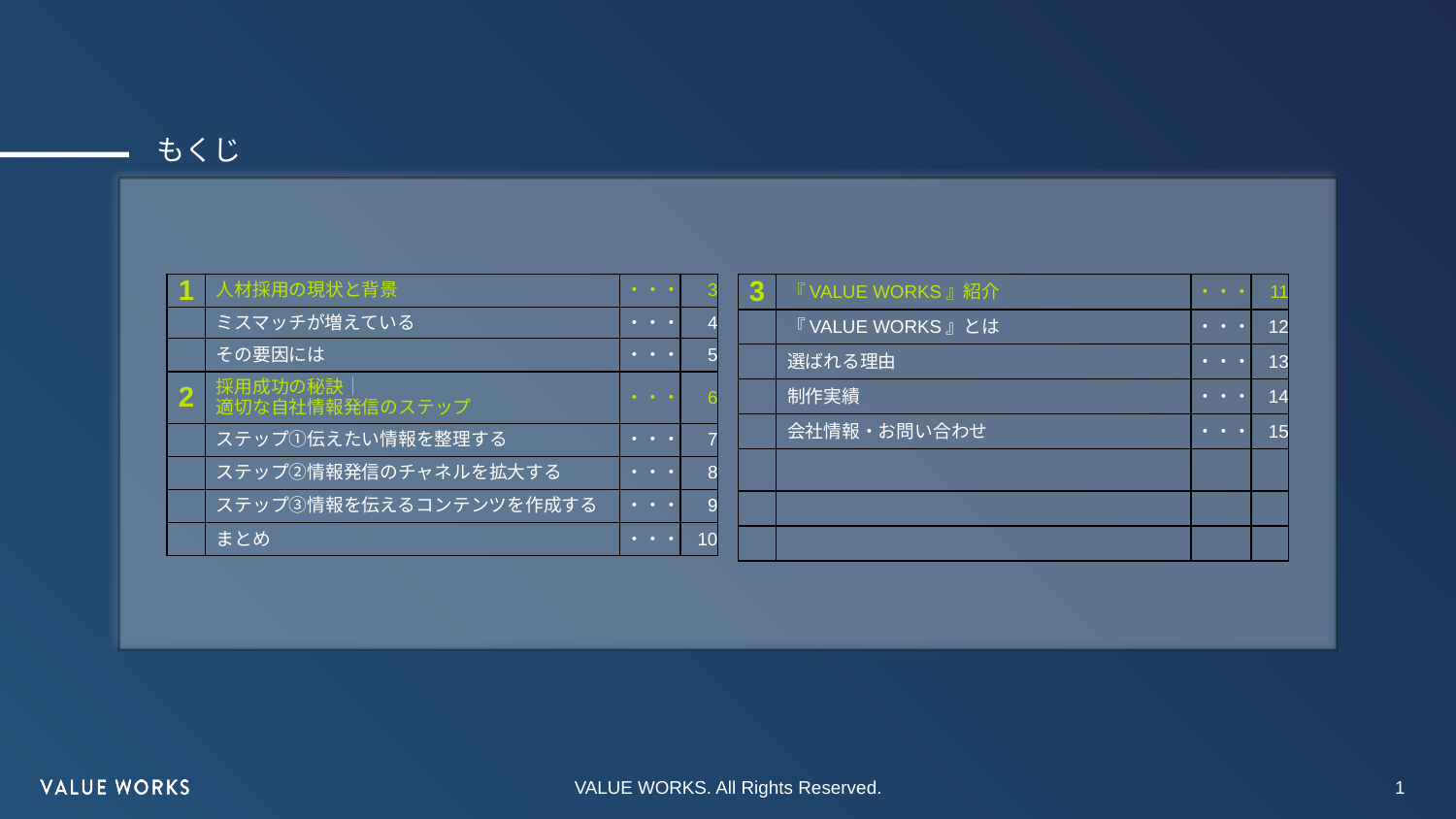

もくじ

| 1 | 人材採用の現状と背景 | ・・・ | 3 |
| --- | --- | --- | --- |
|  | ミスマッチが増えている | ・・・ | 4 |
|  | その要因には | ・・・ | 5 |
| 2 | 採用成功の秘訣｜ 適切な自社情報発信のステップ | ・・・ | 6 |
|  | ステップ①伝えたい情報を整理する | ・・・ | 7 |
|  | ステップ②情報発信のチャネルを拡大する | ・・・ | 8 |
|  | ステップ③情報を伝えるコンテンツを作成する | ・・・ | 9 |
|  | まとめ | ・・・ | 10 |
| 3 | 『VALUE WORKS』紹介 | ・・・ | 11 |
| --- | --- | --- | --- |
|  | 『VALUE WORKS』とは | ・・・ | 12 |
|  | 選ばれる理由 | ・・・ | 13 |
|  | 制作実績 | ・・・ | 14 |
|  | 会社情報・お問い合わせ | ・・・ | 15 |
|  |  |  |  |
|  |  |  |  |
|  |  |  |  |
VALUE WORKS. All Rights Reserved.
1